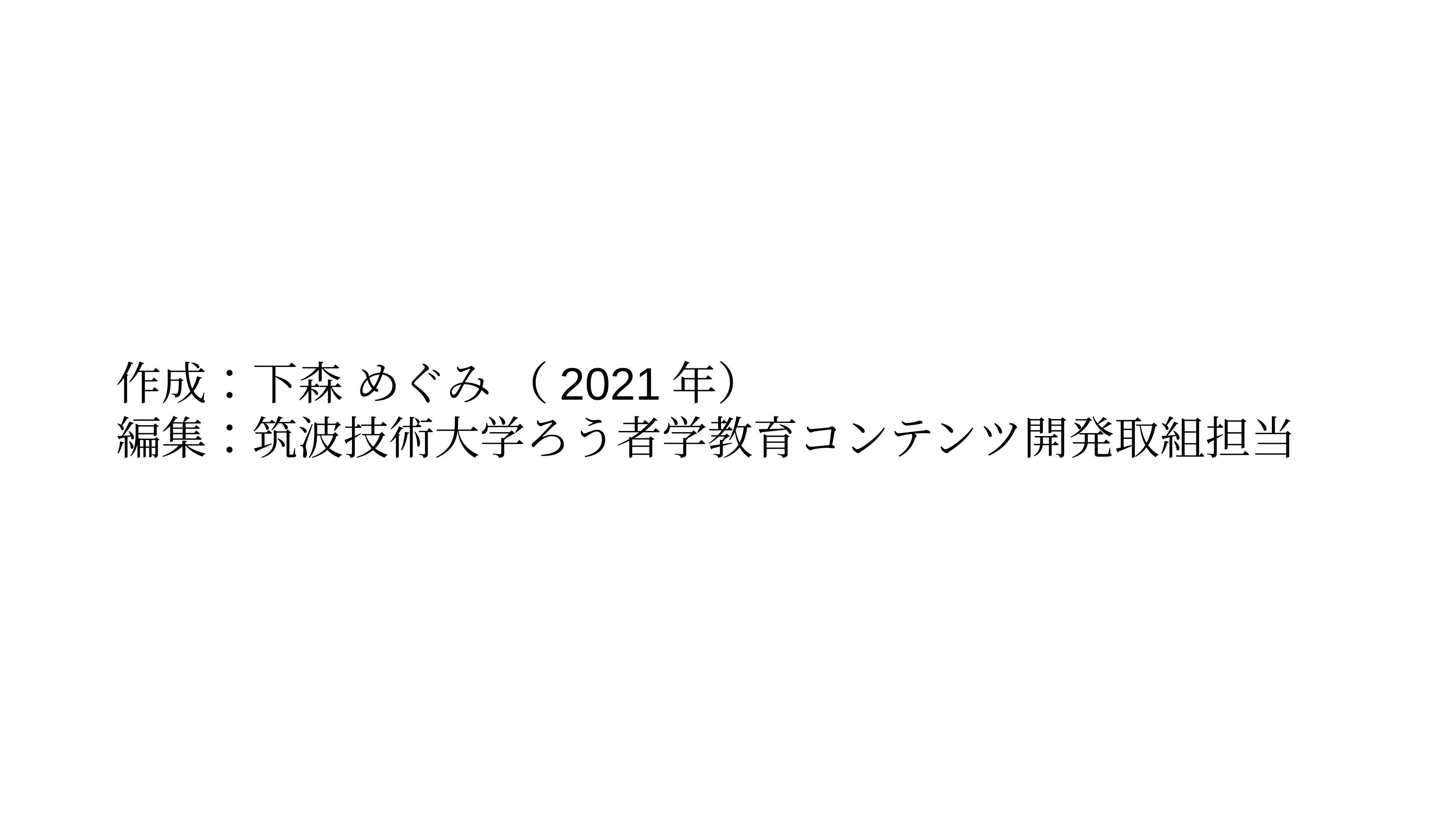

作成：下森 めぐみ （2021年）
編集：筑波技術大学ろう者学教育コンテンツ開発取組担当